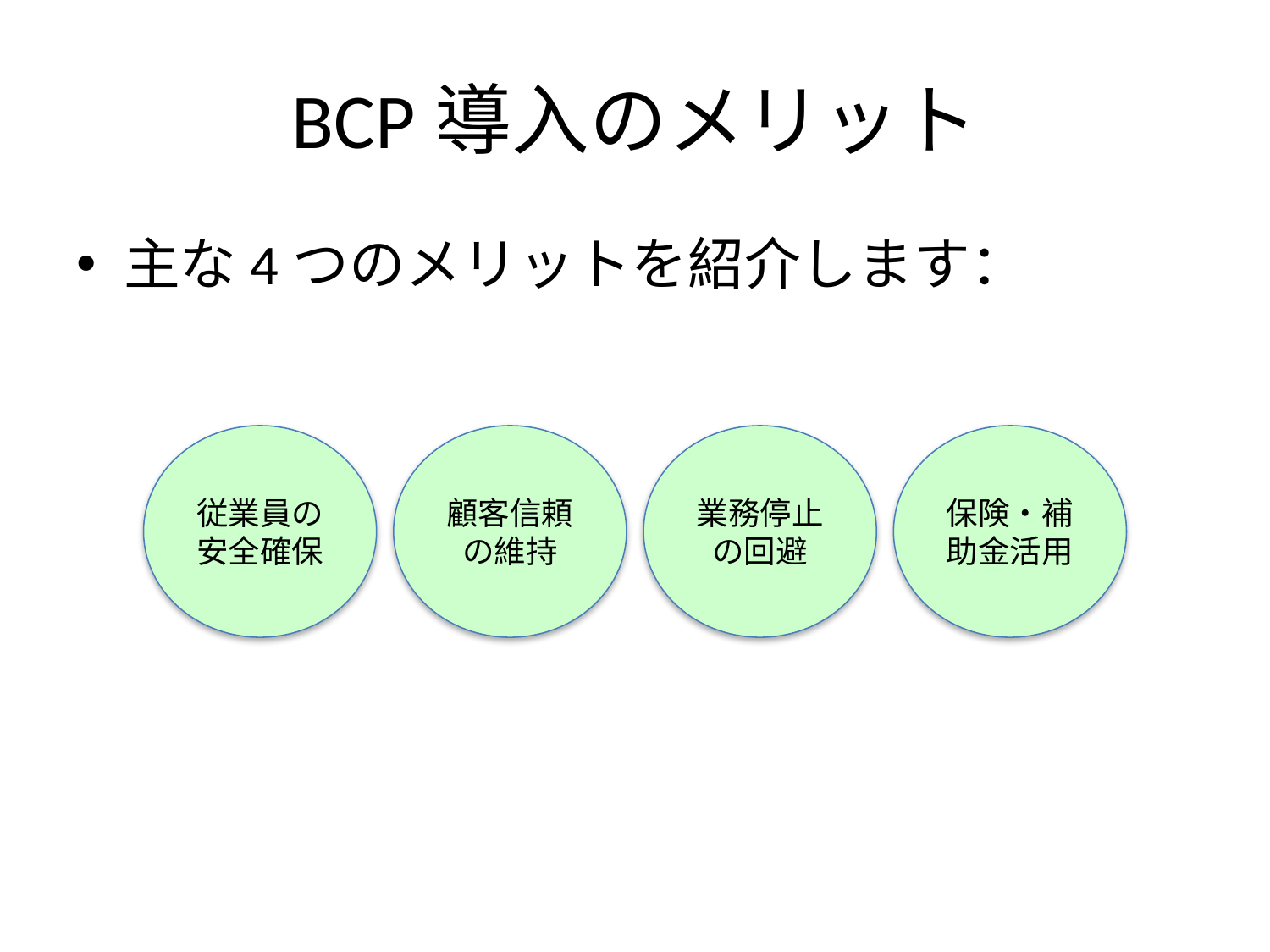

# BCP導入のメリット
主な4つのメリットを紹介します：
従業員の安全確保
顧客信頼の維持
業務停止の回避
保険・補助金活用